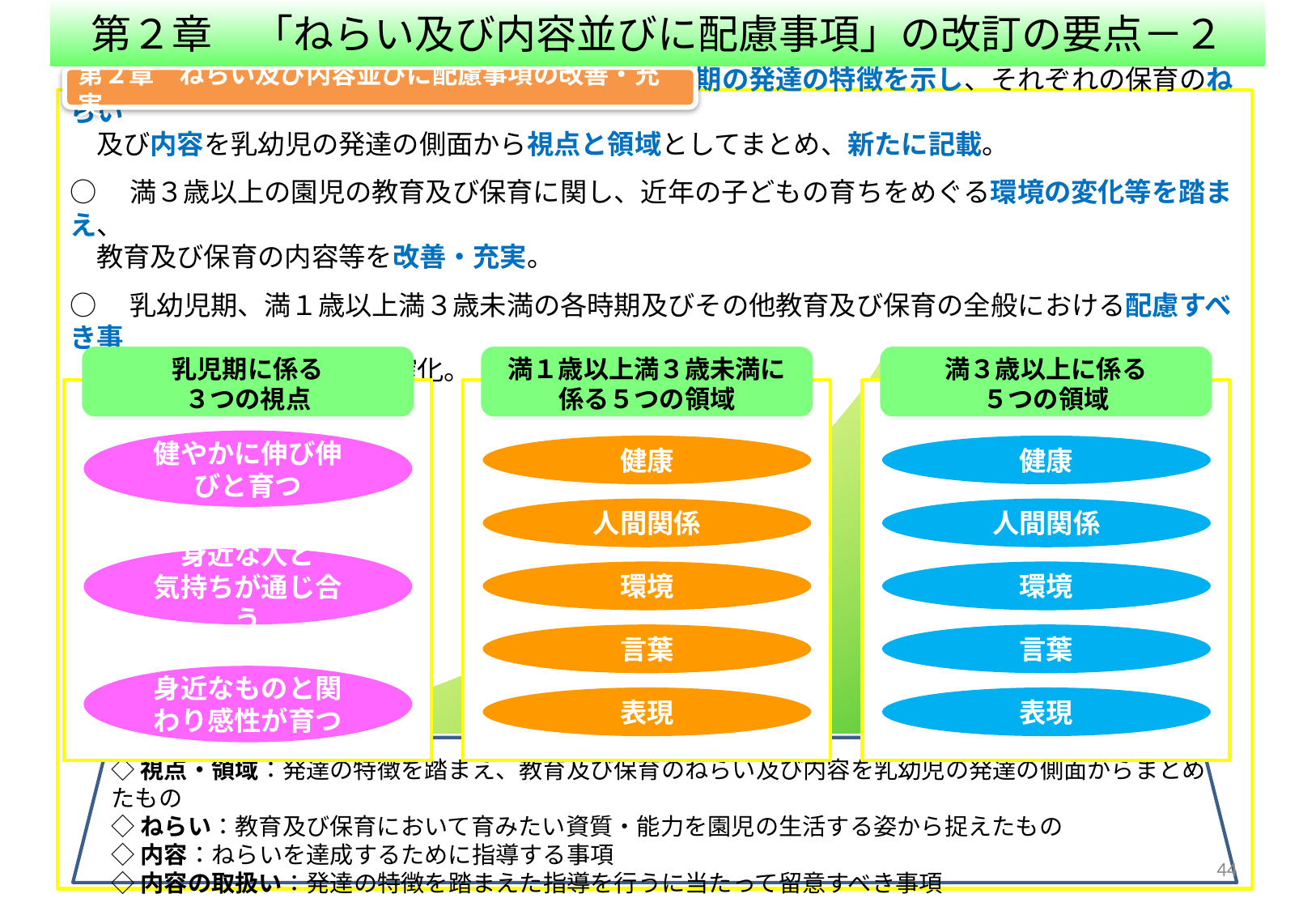

第２章　「ねらい及び内容並びに配慮事項」の改訂の要点－２
第２章　ねらい及び内容並びに配慮事項の改善・充実
○　乳児期及び満１歳以上満３歳未満の園児の各時期の発達の特徴を示し、それぞれの保育のねらい
　及び内容を乳幼児の発達の側面から視点と領域としてまとめ、新たに記載。

○　満３歳以上の園児の教育及び保育に関し、近年の子どもの育ちをめぐる環境の変化等を踏まえ、
　教育及び保育の内容等を改善・充実。

○　乳幼児期、満１歳以上満３歳未満の各時期及びその他教育及び保育の全般における配慮すべき事
　項について、それぞれ明確化。

乳児期に係る
３つの視点

満１歳以上満３歳未満に
係る５つの領域

満３歳以上に係る
５つの領域

健やかに伸び伸びと育つ
健康
健康
人間関係
人間関係
身近な人と
気持ちが通じ合う
環境
環境
言葉
言葉
身近なものと関わり感性が育つ
表現
表現

◇視点・領域：発達の特徴を踏まえ、教育及び保育のねらい及び内容を乳幼児の発達の側面からまとめたもの
◇ねらい：教育及び保育において育みたい資質・能力を園児の生活する姿から捉えたもの
◇内容：ねらいを達成するために指導する事項
◇内容の取扱い：発達の特徴を踏まえた指導を行うに当たって留意すべき事項
44